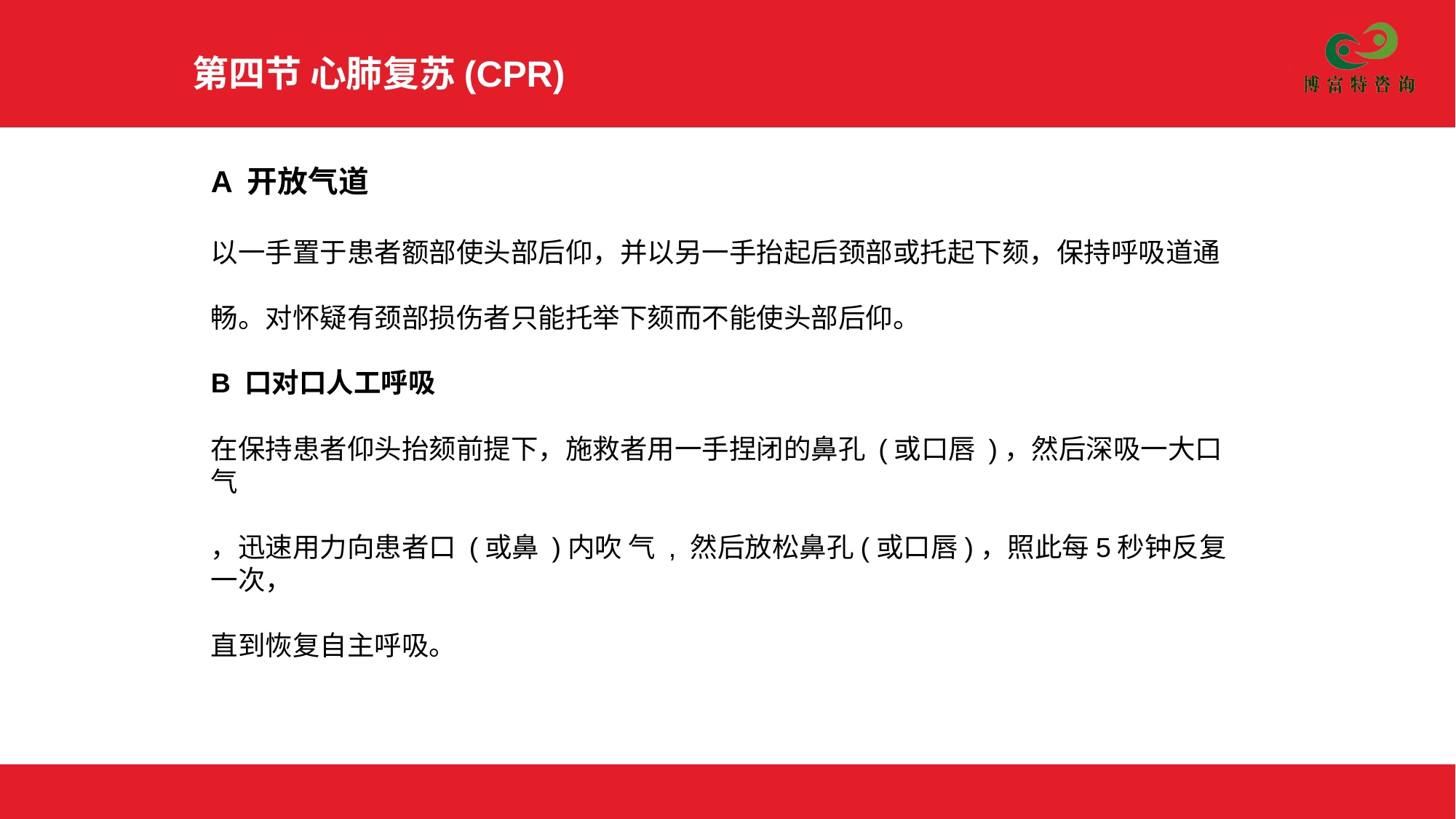

第四节 心肺复苏(CPR)

A 开放气道

以一手置于患者额部使头部后仰，并以另一手抬起后颈部或托起下颏，保持呼吸道通

畅。对怀疑有颈部损伤者只能托举下颏而不能使头部后仰。

B 口对口人工呼吸

在保持患者仰头抬颏前提下，施救者用一手捏闭的鼻孔 (或口唇 )，然后深吸一大口气

，迅速用力向患者口 (或鼻 )内吹 气 , 然后放松鼻孔(或口唇)，照此每5秒钟反复一次，

直到恢复自主呼吸。